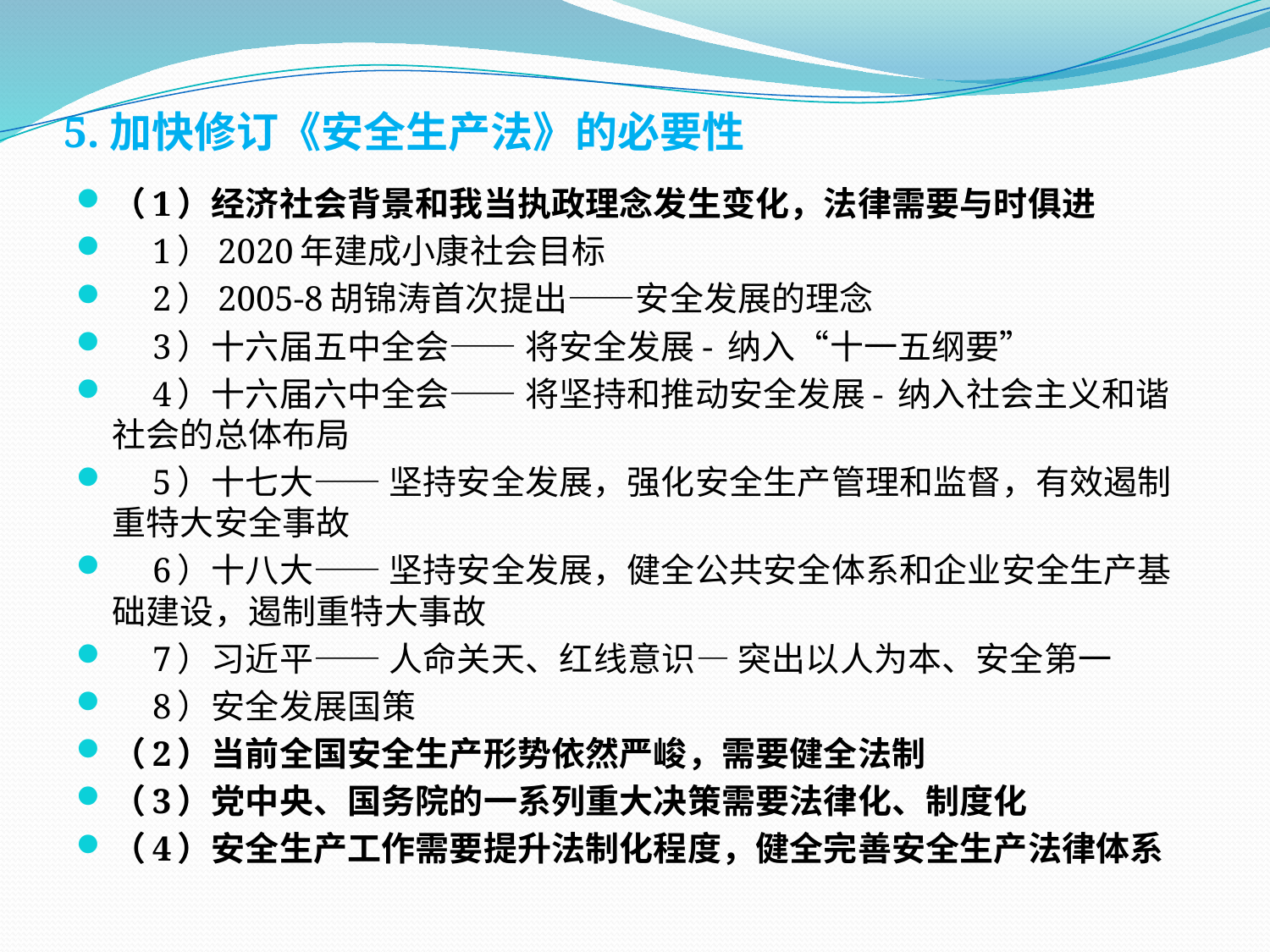

# 5.加快修订《安全生产法》的必要性
（1）经济社会背景和我当执政理念发生变化，法律需要与时俱进
　1）2020年建成小康社会目标
　2）2005-8胡锦涛首次提出——安全发展的理念
　3）十六届五中全会—— 将安全发展- 纳入“十一五纲要”
　4）十六届六中全会—— 将坚持和推动安全发展- 纳入社会主义和谐社会的总体布局
　5）十七大—— 坚持安全发展，强化安全生产管理和监督，有效遏制重特大安全事故
　6）十八大—— 坚持安全发展，健全公共安全体系和企业安全生产基础建设，遏制重特大事故
　7）习近平—— 人命关天、红线意识— 突出以人为本、安全第一
　8）安全发展国策
（2）当前全国安全生产形势依然严峻，需要健全法制
（3）党中央、国务院的一系列重大决策需要法律化、制度化
（4）安全生产工作需要提升法制化程度，健全完善安全生产法律体系